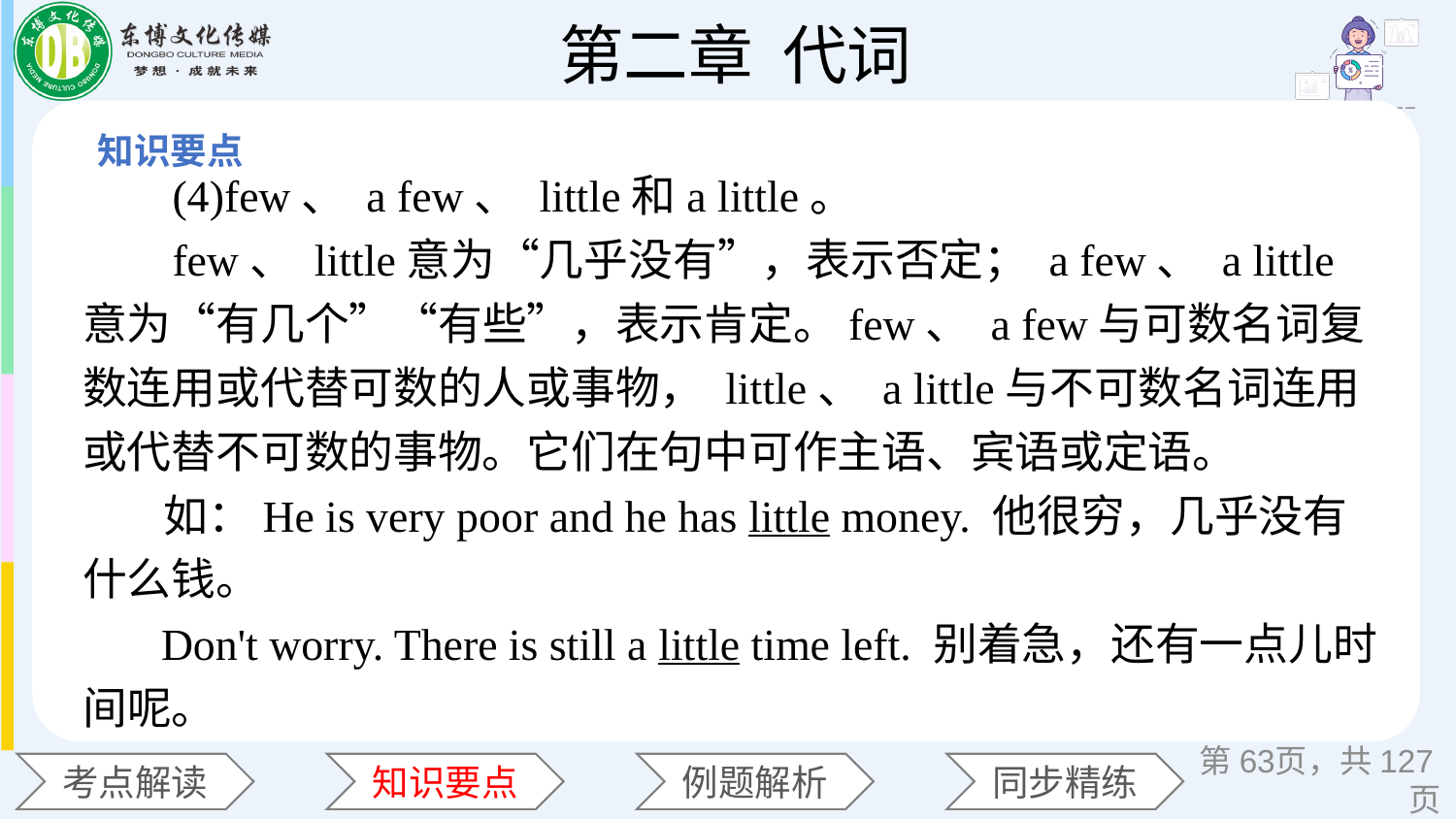

(4)few、 a few、 little和a little。
        few、 little意为“几乎没有”，表示否定； a few、 a little意为“有几个”“有些”，表示肯定。few、 a few与可数名词复数连用或代替可数的人或事物， little、 a little与不可数名词连用或代替不可数的事物。它们在句中可作主语、宾语或定语。
       如：He is very poor and he has little money. 他很穷，几乎没有什么钱。
       Don't worry. There is still a little time left. 别着急，还有一点儿时间呢。
第63页，共127页